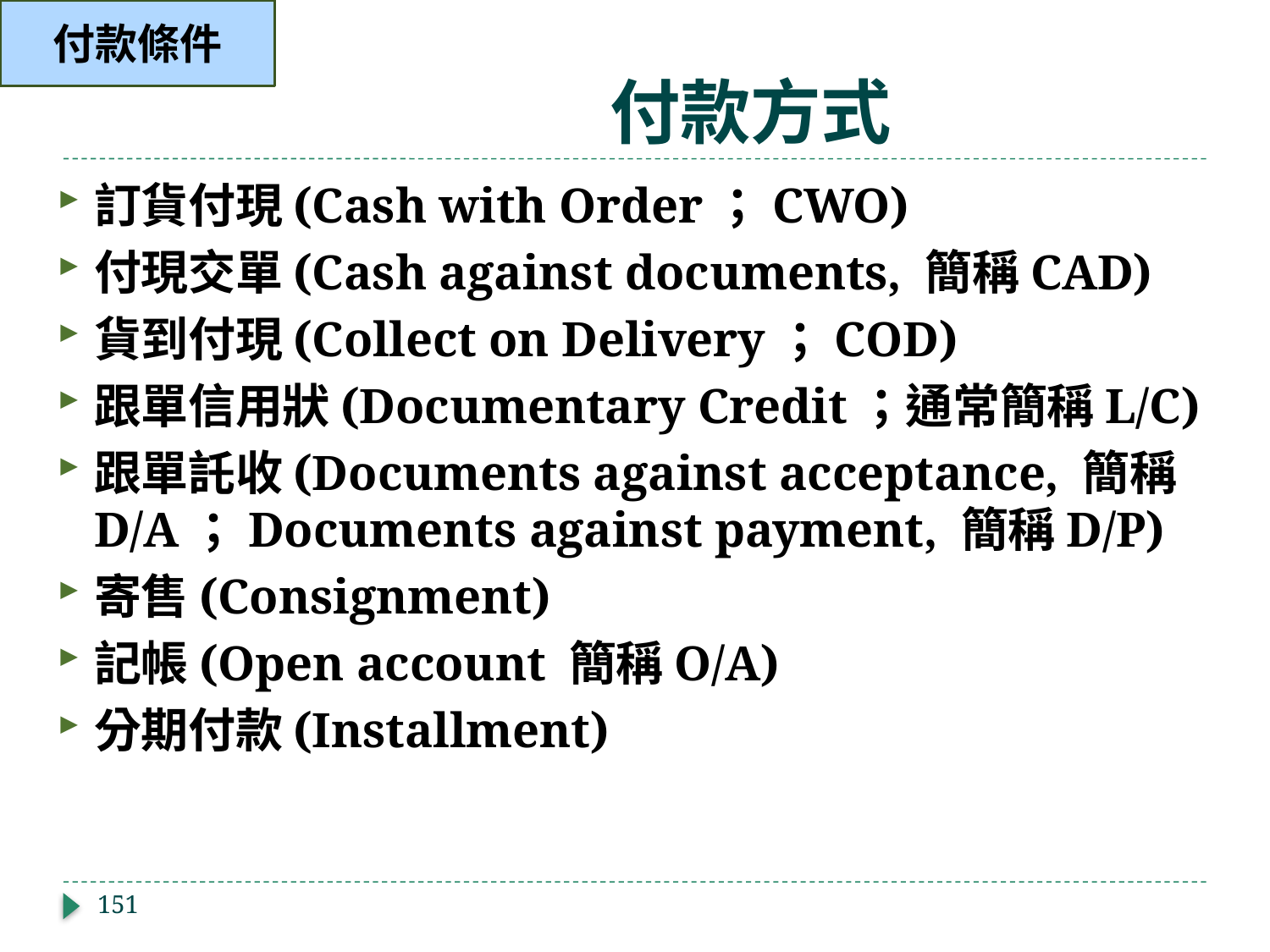

付款條件
# 付款方式
訂貨付現(Cash with Order；CWO)
付現交單(Cash against documents, 簡稱CAD)
貨到付現(Collect on Delivery；COD)
跟單信用狀(Documentary Credit；通常簡稱L/C)
跟單託收(Documents against acceptance, 簡稱D/A；Documents against payment, 簡稱D/P)
寄售(Consignment)
記帳(Open account 簡稱O/A)
分期付款(Installment)
151